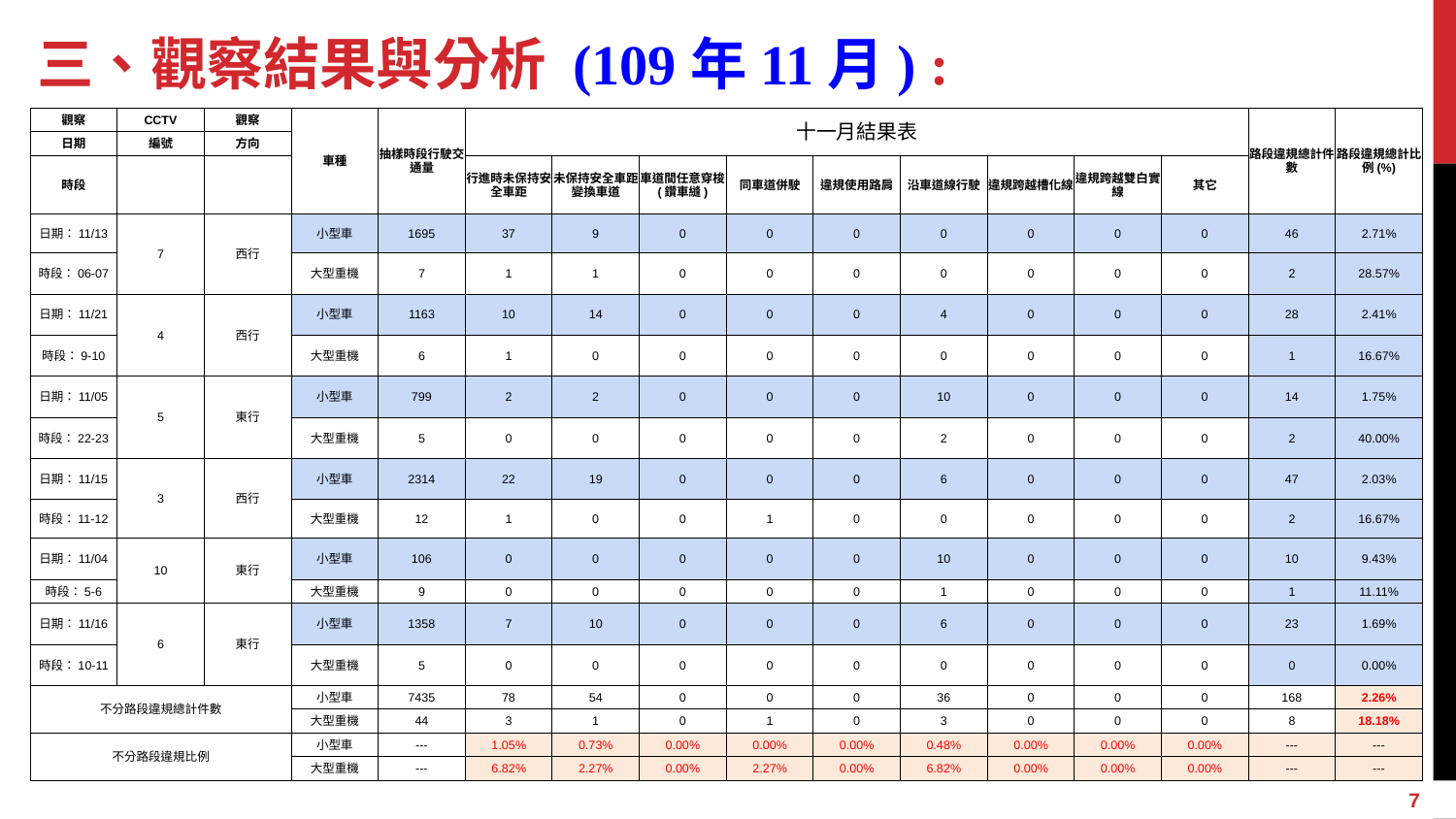

# 三、觀察結果與分析 (109年11月) :
| 觀察 | CCTV | 觀察 | 車種 | 抽樣時段行駛交通量 | 十一月結果表 |  |  |  |  |  |  |  |  | 路段違規總計件數 | 路段違規總計比例(%) |
| --- | --- | --- | --- | --- | --- | --- | --- | --- | --- | --- | --- | --- | --- | --- | --- |
| 日期 | 編號 | 方向 |  |  |  |  |  |  |  |  |  |  |  |  |  |
| 時段 |  |  |  |  | 行進時未保持安全車距 | 未保持安全車距變換車道 | 車道間任意穿梭(鑽車縫) | 同車道併駛 | 違規使用路肩 | 沿車道線行駛 | 違規跨越槽化線 | 違規跨越雙白實線 | 其它 |  |  |
| 日期：11/13 | 7 | 西行 | 小型車 | 1695 | 37 | 9 | 0 | 0 | 0 | 0 | 0 | 0 | 0 | 46 | 2.71% |
| 時段：06-07 |  |  | 大型重機 | 7 | 1 | 1 | 0 | 0 | 0 | 0 | 0 | 0 | 0 | 2 | 28.57% |
| 日期：11/21 | 4 | 西行 | 小型車 | 1163 | 10 | 14 | 0 | 0 | 0 | 4 | 0 | 0 | 0 | 28 | 2.41% |
| 時段：9-10 |  |  | 大型重機 | 6 | 1 | 0 | 0 | 0 | 0 | 0 | 0 | 0 | 0 | 1 | 16.67% |
| 日期：11/05 | 5 | 東行 | 小型車 | 799 | 2 | 2 | 0 | 0 | 0 | 10 | 0 | 0 | 0 | 14 | 1.75% |
| 時段：22-23 |  |  | 大型重機 | 5 | 0 | 0 | 0 | 0 | 0 | 2 | 0 | 0 | 0 | 2 | 40.00% |
| 日期：11/15 | 3 | 西行 | 小型車 | 2314 | 22 | 19 | 0 | 0 | 0 | 6 | 0 | 0 | 0 | 47 | 2.03% |
| 時段：11-12 |  |  | 大型重機 | 12 | 1 | 0 | 0 | 1 | 0 | 0 | 0 | 0 | 0 | 2 | 16.67% |
| 日期：11/04 | 10 | 東行 | 小型車 | 106 | 0 | 0 | 0 | 0 | 0 | 10 | 0 | 0 | 0 | 10 | 9.43% |
| 時段：5-6 |  |  | 大型重機 | 9 | 0 | 0 | 0 | 0 | 0 | 1 | 0 | 0 | 0 | 1 | 11.11% |
| 日期：11/16 | 6 | 東行 | 小型車 | 1358 | 7 | 10 | 0 | 0 | 0 | 6 | 0 | 0 | 0 | 23 | 1.69% |
| 時段：10-11 |  |  | 大型重機 | 5 | 0 | 0 | 0 | 0 | 0 | 0 | 0 | 0 | 0 | 0 | 0.00% |
| 不分路段違規總計件數 |  |  | 小型車 | 7435 | 78 | 54 | 0 | 0 | 0 | 36 | 0 | 0 | 0 | 168 | 2.26% |
|  |  |  | 大型重機 | 44 | 3 | 1 | 0 | 1 | 0 | 3 | 0 | 0 | 0 | 8 | 18.18% |
| 不分路段違規比例 |  |  | 小型車 | --- | 1.05% | 0.73% | 0.00% | 0.00% | 0.00% | 0.48% | 0.00% | 0.00% | 0.00% | --- | --- |
|  |  |  | 大型重機 | --- | 6.82% | 2.27% | 0.00% | 2.27% | 0.00% | 6.82% | 0.00% | 0.00% | 0.00% | --- | --- |
7